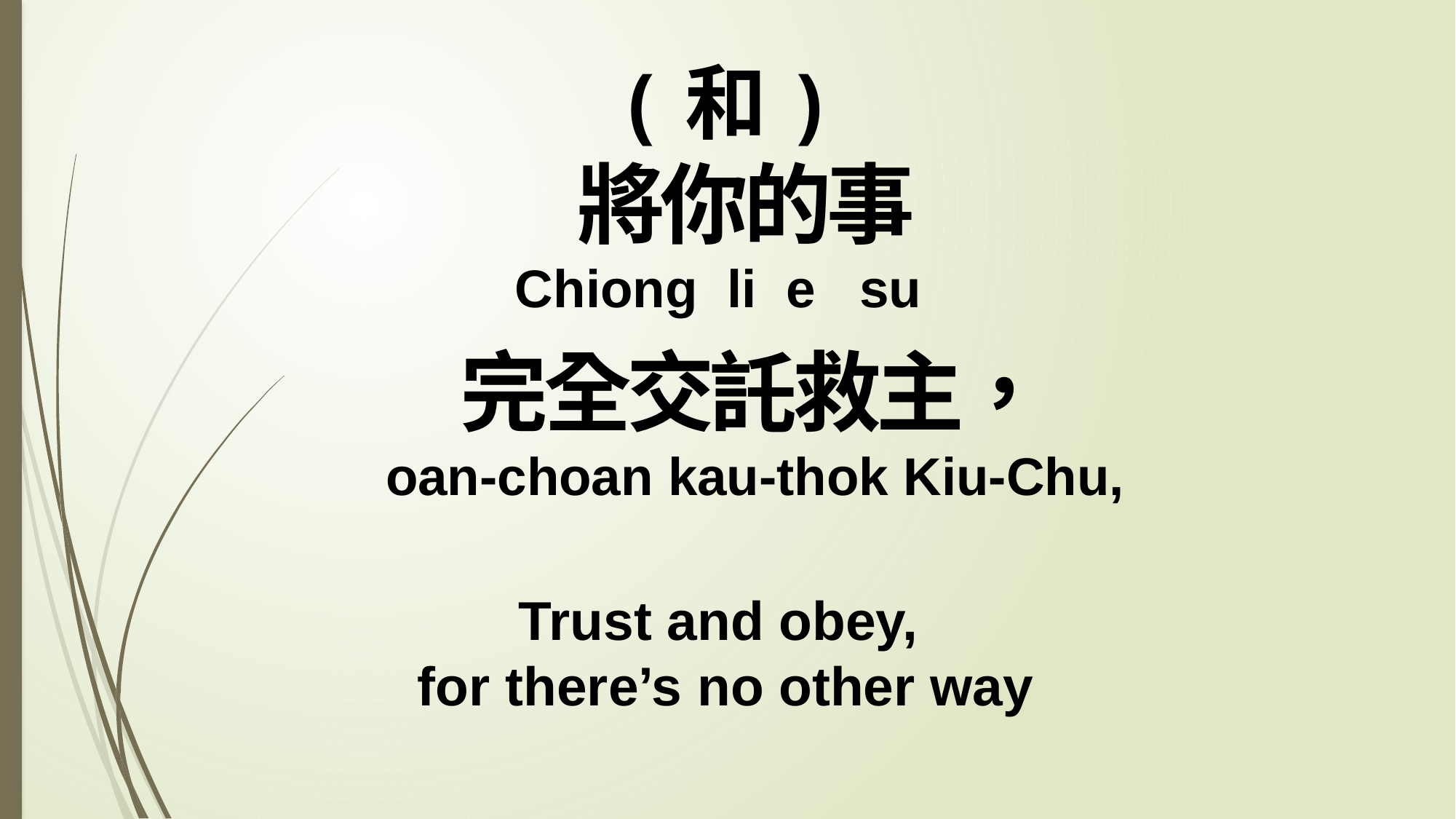

(和)
 將你的事
Chiong  li  e   su

  完全交託救主，
    oan-choan kau-thok Kiu-Chu,

Trust and obey,
for there’s no other way